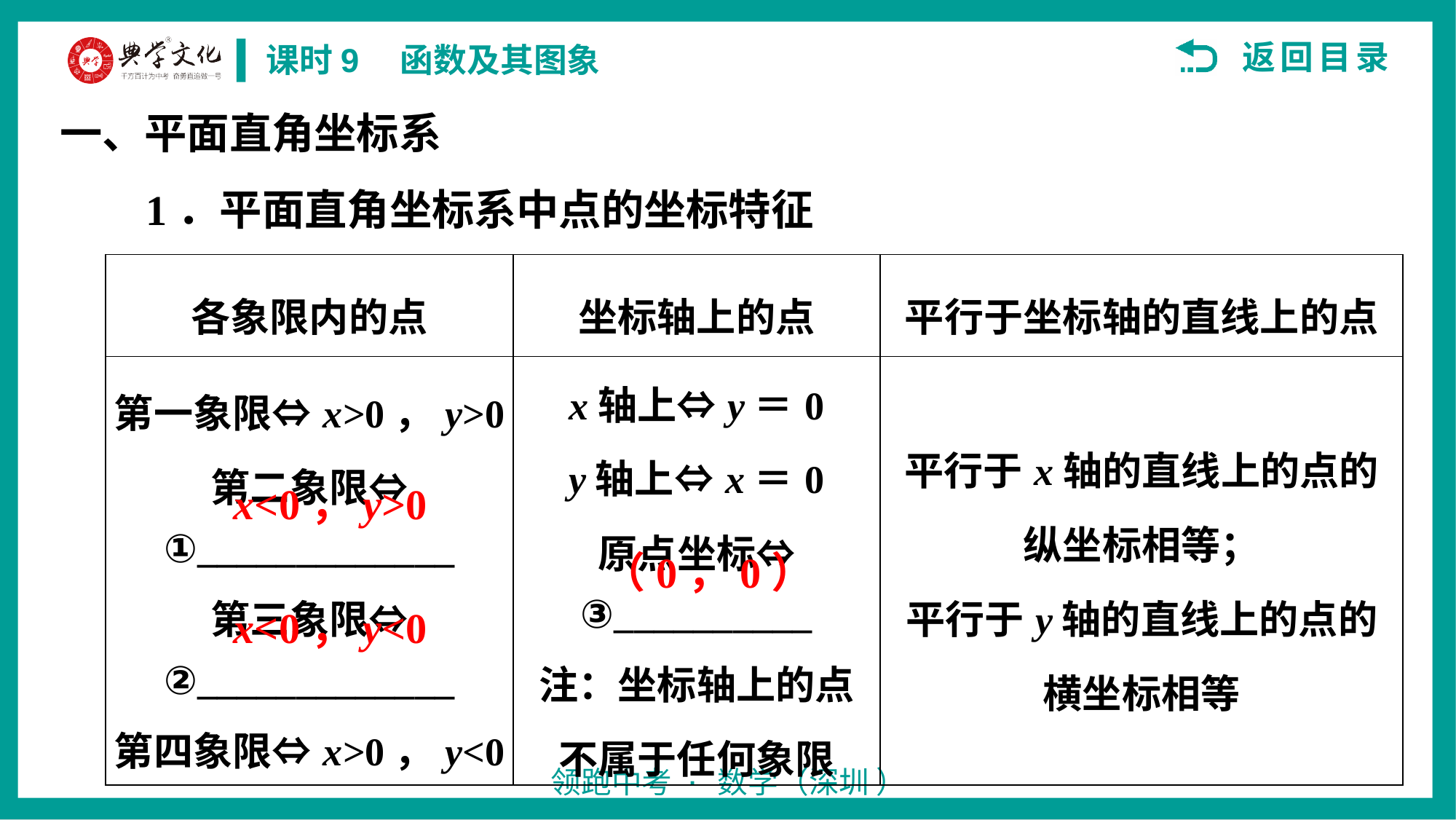

一、平面直角坐标系
1．平面直角坐标系中点的坐标特征
| 各象限内的点 | 坐标轴上的点 | 平行于坐标轴的直线上的点 |
| --- | --- | --- |
| 第一象限⇔x>0，y>0 第二象限⇔ ①\_\_\_\_\_\_\_\_\_\_\_\_\_ 第三象限⇔ ②\_\_\_\_\_\_\_\_\_\_\_\_\_ 第四象限⇔x>0，y<0 | x轴上⇔y＝0 y轴上⇔x＝0 原点坐标⇔ ③\_\_\_\_\_\_\_\_\_\_ 注：坐标轴上的点不属于任何象限 | 平行于x轴的直线上的点的纵坐标相等； 平行于y轴的直线上的点的横坐标相等 |
x<0，y>0
（0，0）
x<0，y<0